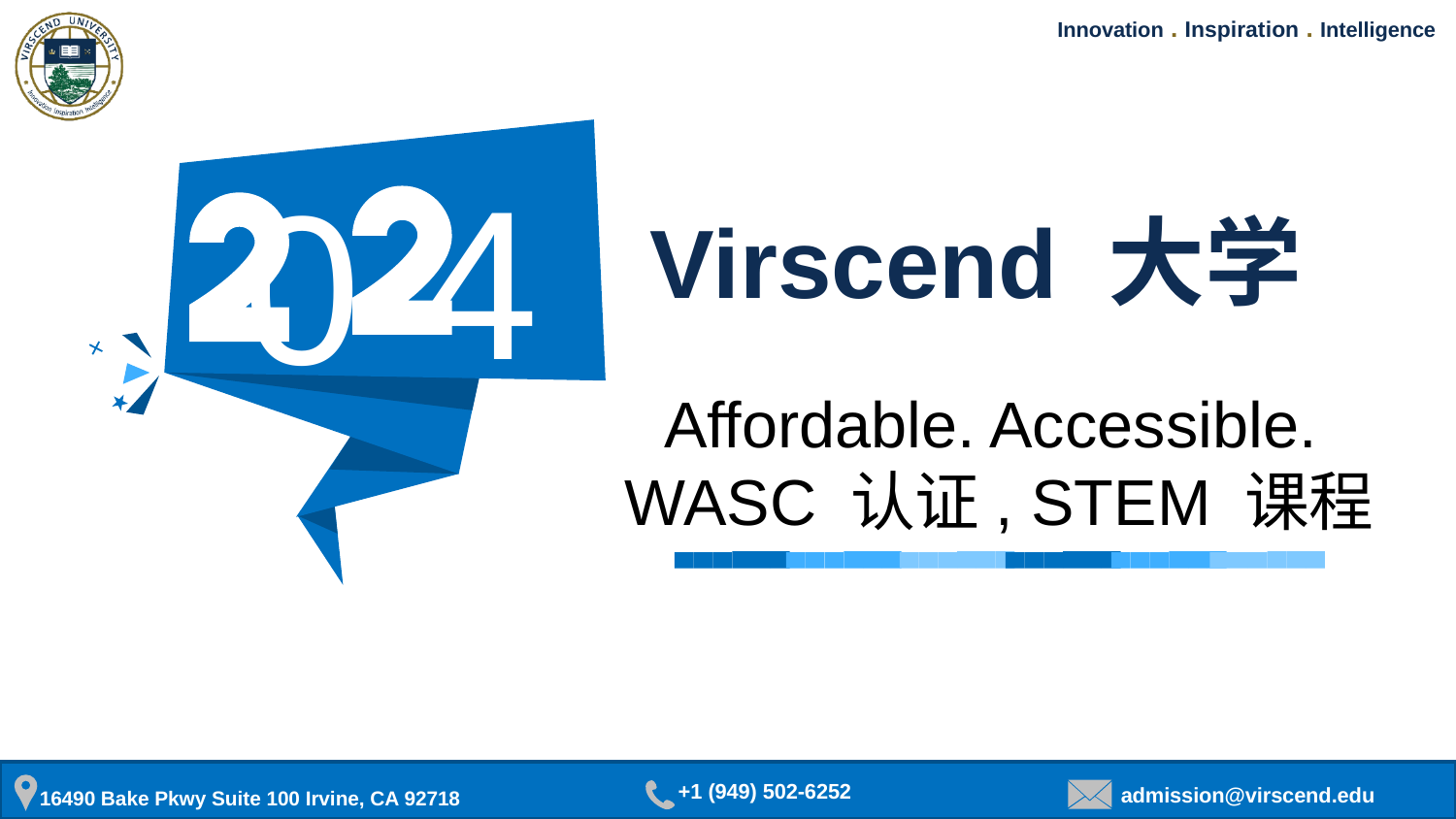

4
0

Virscend 大学
Affordable. Accessible.
WASC 认证, STEM 课程

  +1 (949) 502-6252
16490 Bake Pkwy Suite 100 Irvine, CA 92718
admission@virscend.edu